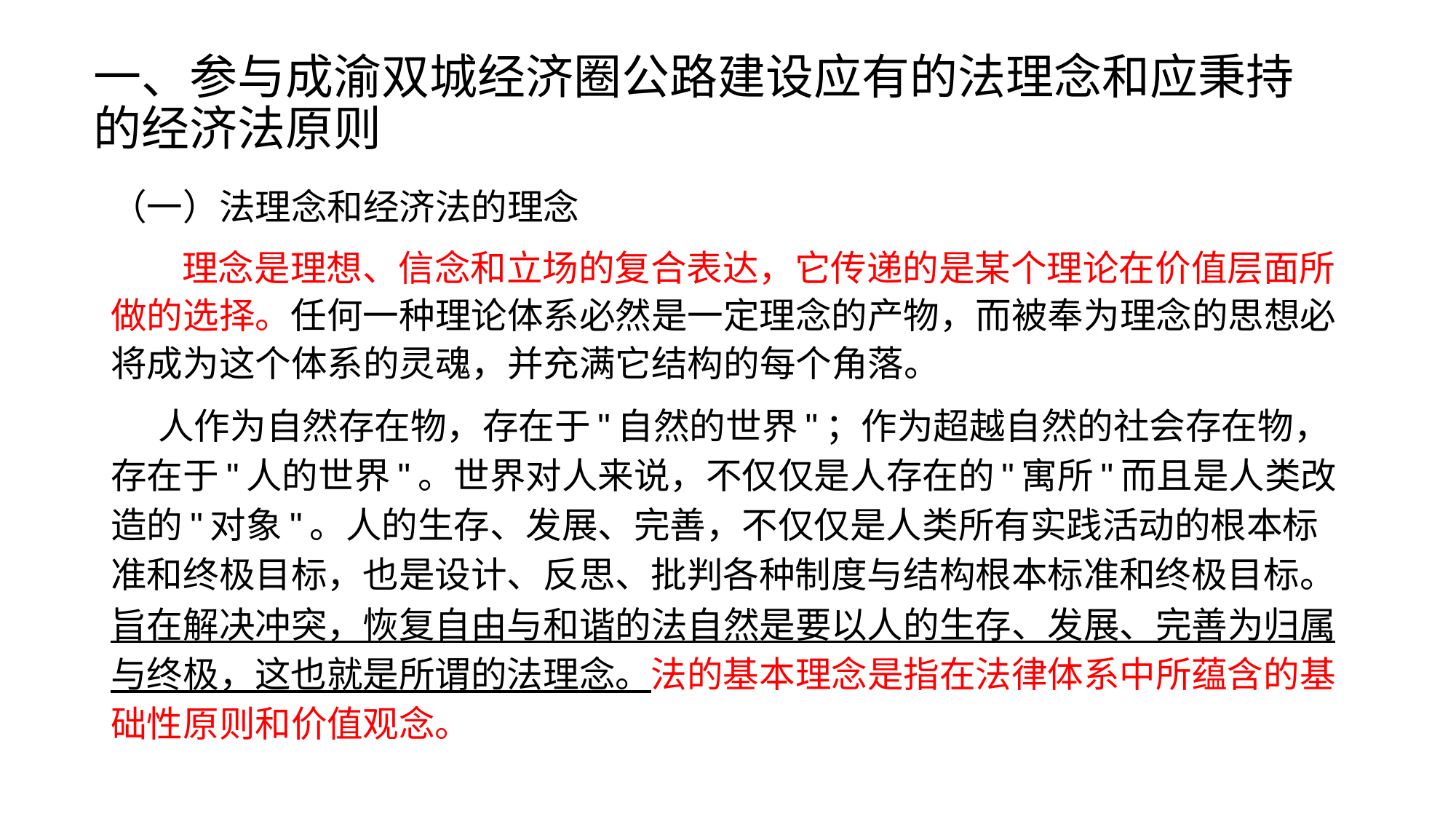

# 一、参与成渝双城经济圈公路建设应有的法理念和应秉持的经济法原则
（一）法理念和经济法的理念
        理念是理想、信念和立场的复合表达，它传递的是某个理论在价值层面所做的选择。任何一种理论体系必然是一定理念的产物，而被奉为理念的思想必将成为这个体系的灵魂，并充满它结构的每个角落。
     人作为自然存在物，存在于"自然的世界"；作为超越自然的社会存在物，存在于"人的世界"。世界对人来说，不仅仅是人存在的"寓所"而且是人类改造的"对象"。人的生存、发展、完善，不仅仅是人类所有实践活动的根本标准和终极目标，也是设计、反思、批判各种制度与结构根本标准和终极目标。旨在解决冲突，恢复自由与和谐的法自然是要以人的生存、发展、完善为归属与终极，这也就是所谓的法理念。法的基本理念是指在法律体系中所蕴含的基础性原则和价值观念。